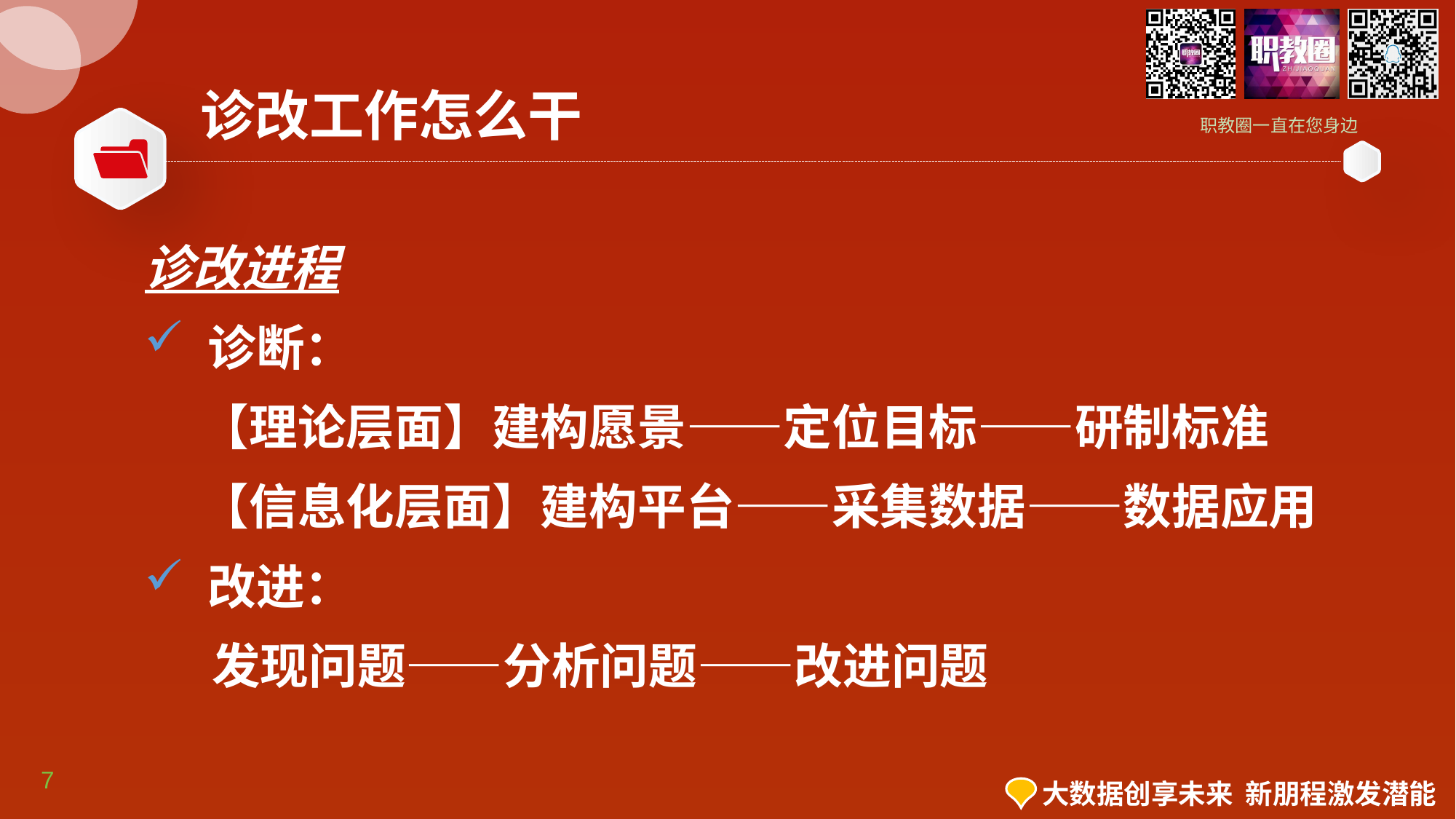

诊改工作怎么干
诊改进程
 诊断：
    【理论层面】建构愿景——定位目标——研制标准
    【信息化层面】建构平台——采集数据——数据应用
 改进：
     发现问题——分析问题——改进问题